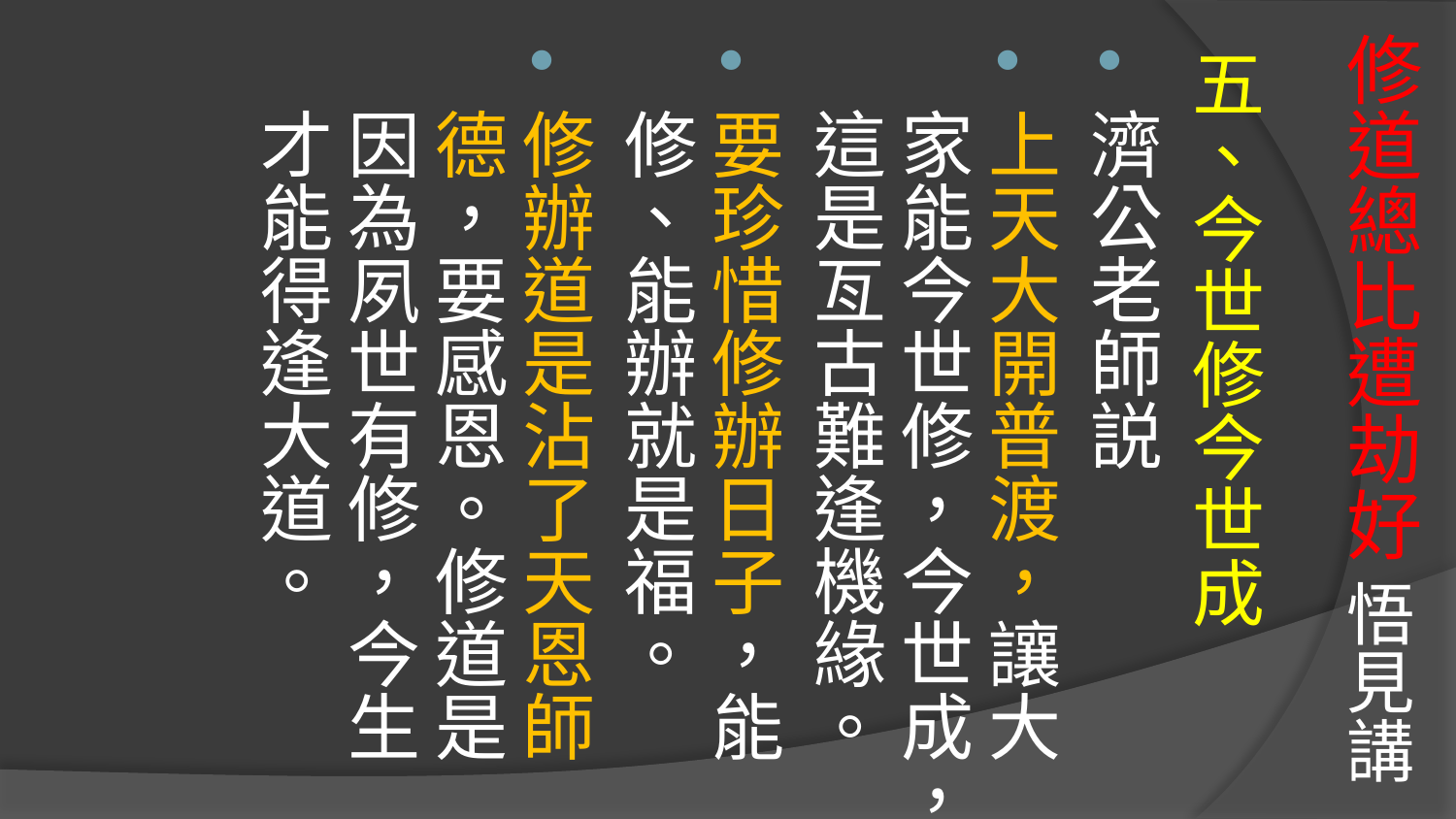

# 修道總比遭劫好 悟見講
五、今世修今世成
濟公老師説
上天大開普渡，讓大家能今世修，今世成，這是亙古難逢機緣。
要珍惜修辦日子，能修、能辦就是福。
修辦道是沾了天恩師德，要感恩。修道是因為夙世有修，今生才能得逢大道。